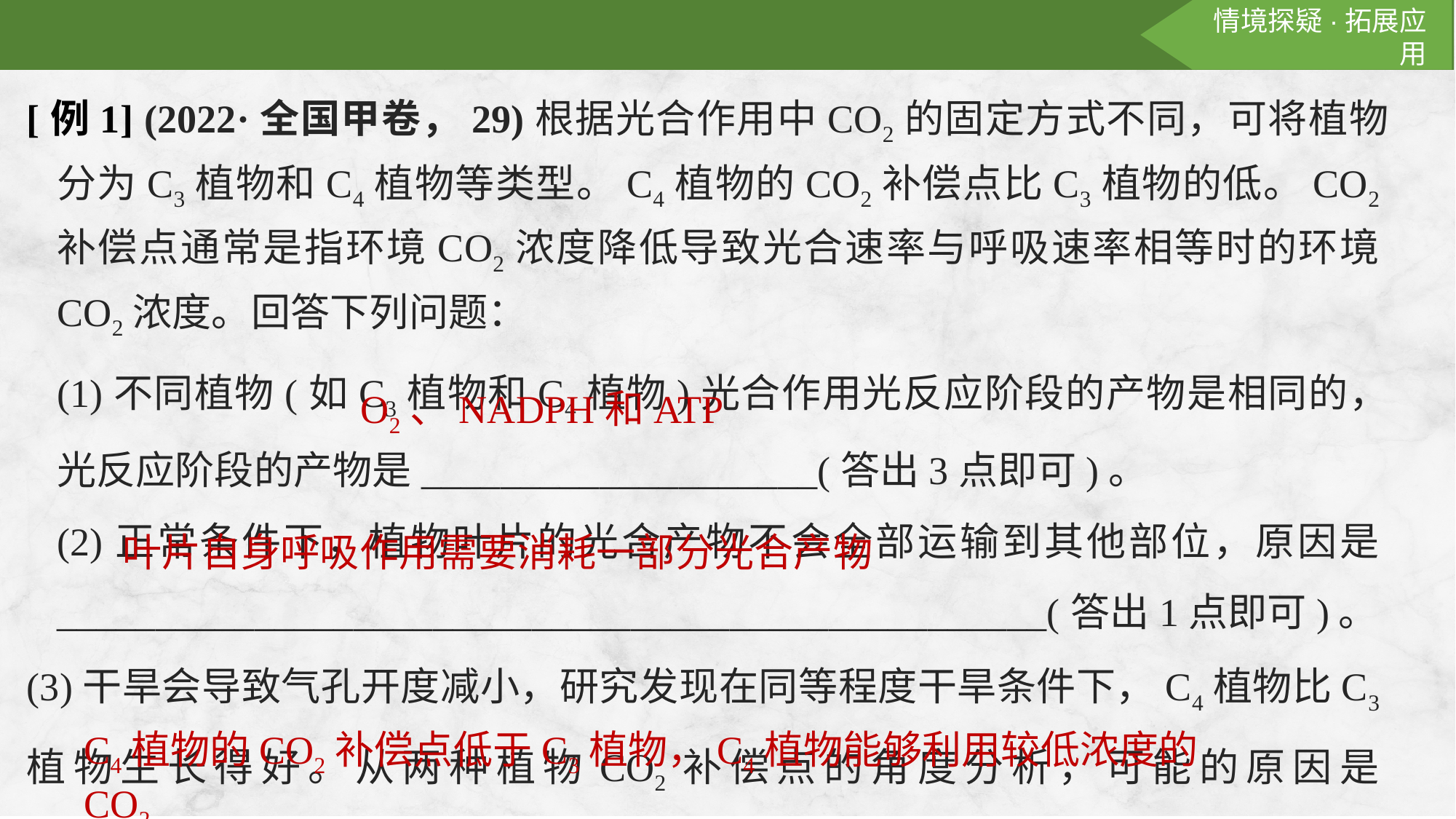

[例1] (2022·全国甲卷，29)根据光合作用中CO2的固定方式不同，可将植物分为C3植物和C4植物等类型。C4植物的CO2补偿点比C3植物的低。CO2补偿点通常是指环境CO2浓度降低导致光合速率与呼吸速率相等时的环境CO2浓度。回答下列问题：
	(1)不同植物(如C3植物和C4植物)光合作用光反应阶段的产物是相同的，光反应阶段的产物是____________________(答出3点即可)。
	(2)正常条件下，植物叶片的光合产物不会全部运输到其他部位，原因是__________________________________________________(答出1点即可)。
(3)干旱会导致气孔开度减小，研究发现在同等程度干旱条件下，C4植物比C3植物生长得好。从两种植物CO2补偿点的角度分析，可能的原因是___________________________________________________________________。

O2、NADPH和ATP
叶片自身呼吸作用需要消耗一部分光合产物
C4植物的CO2补偿点低于C3植物，C4植物能够利用较低浓度的CO2